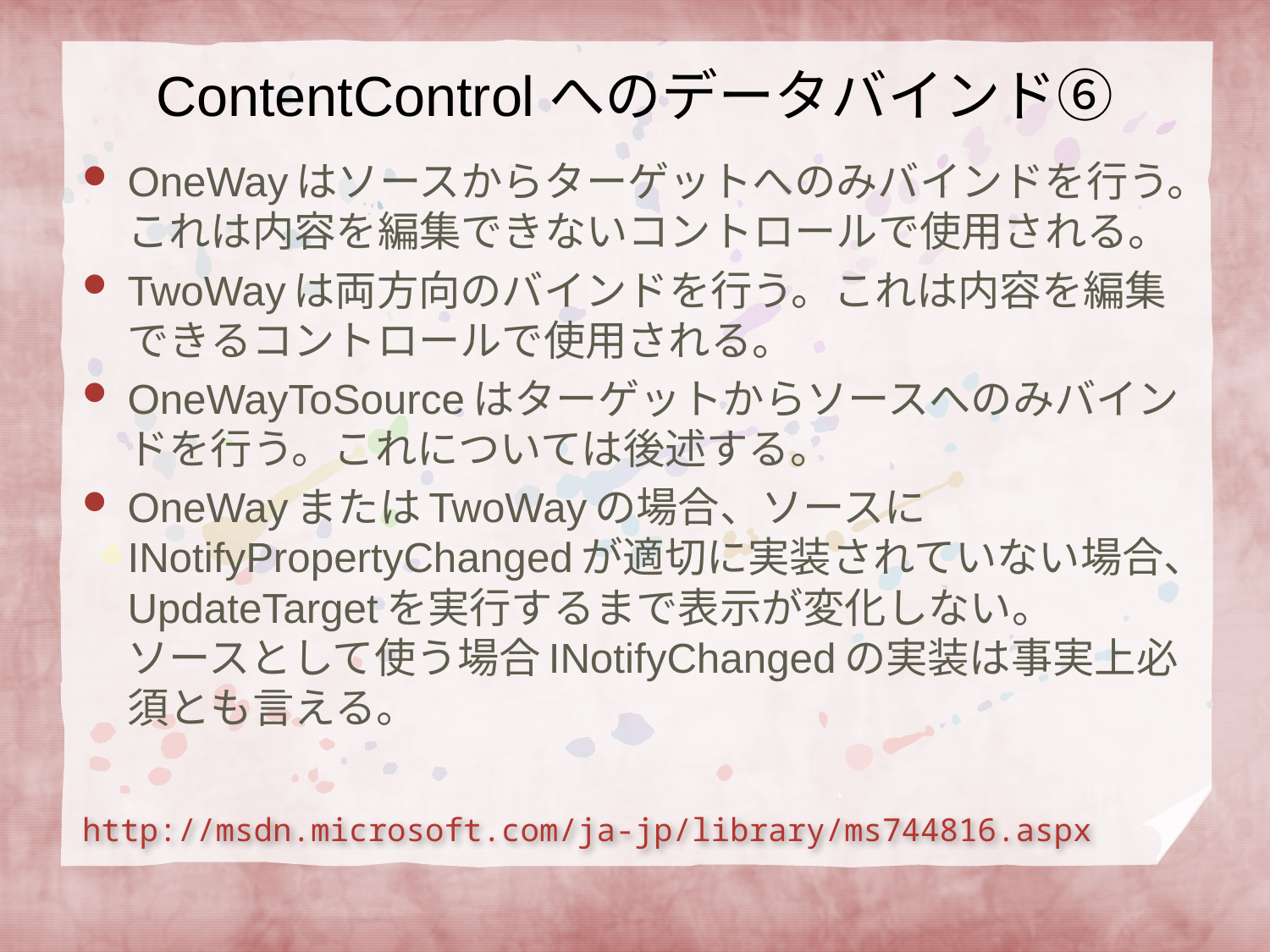

# ContentControlへのデータバインド⑥
OneWayはソースからターゲットへのみバインドを行う。これは内容を編集できないコントロールで使用される。
TwoWayは両方向のバインドを行う。これは内容を編集できるコントロールで使用される。
OneWayToSourceはターゲットからソースへのみバインドを行う。これについては後述する。
OneWayまたはTwoWayの場合、ソースにINotifyPropertyChangedが適切に実装されていない場合、UpdateTargetを実行するまで表示が変化しない。
ソースとして使う場合INotifyChangedの実装は事実上必須とも言える。
http://msdn.microsoft.com/ja-jp/library/ms744816.aspx